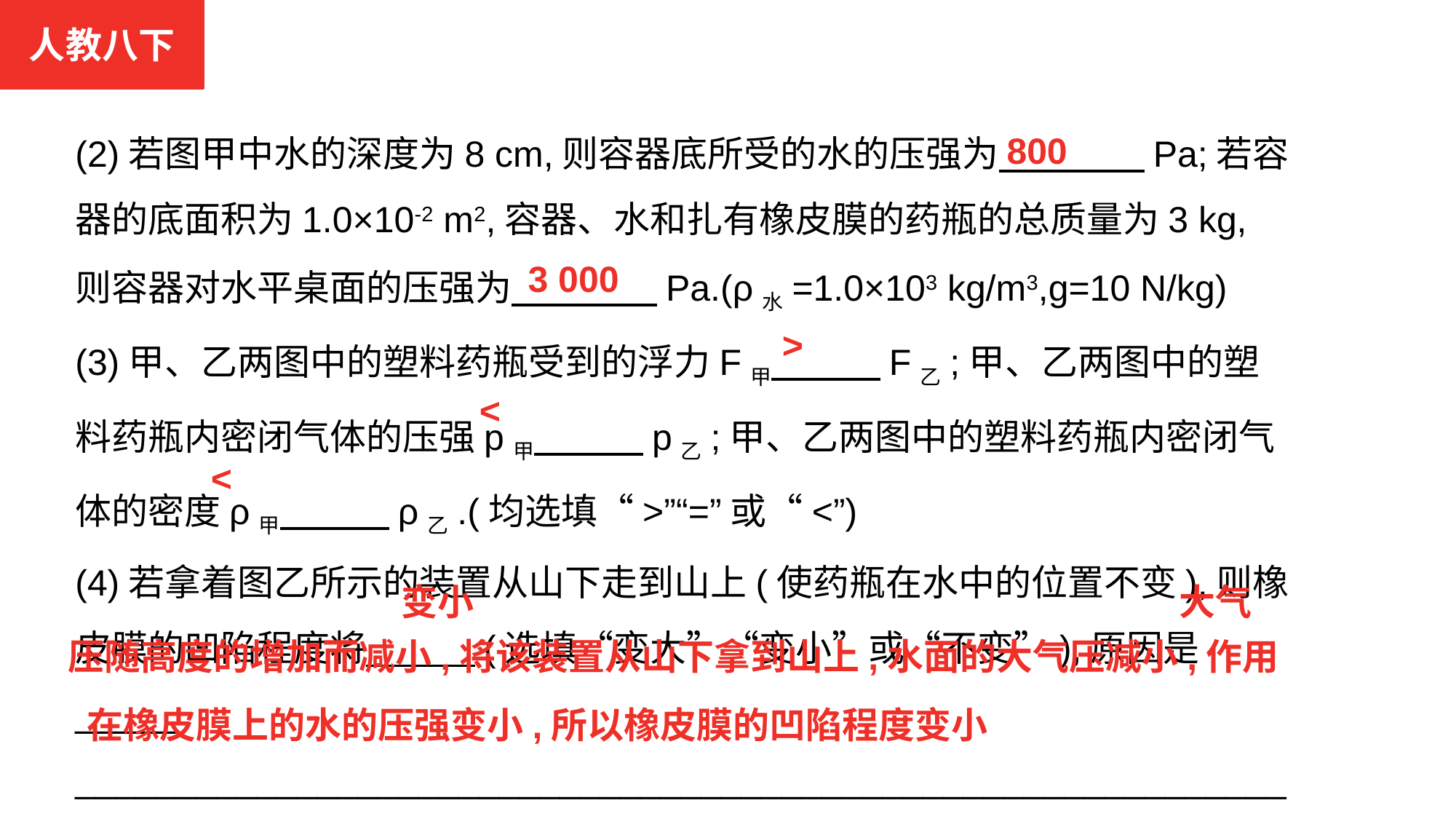

人教八下
(2)若图甲中水的深度为8 cm,则容器底所受的水的压强为　　　　Pa;若容器的底面积为1.0×10-2 m2,容器、水和扎有橡皮膜的药瓶的总质量为3 kg,则容器对水平桌面的压强为　　　　Pa.(ρ水=1.0×103 kg/m3,g=10 N/kg)
(3)甲、乙两图中的塑料药瓶受到的浮力F甲　　　F乙;甲、乙两图中的塑料药瓶内密闭气体的压强p甲　　　p乙;甲、乙两图中的塑料药瓶内密闭气体的密度ρ甲　　　ρ乙.(均选填“>”“=”或“<”)
(4)若拿着图乙所示的装置从山下走到山上(使药瓶在水中的位置不变),则橡皮膜的凹陷程度将　　　(选填“变大”“变小”或“不变”),原因是_____
_______________________________________________________________________________________________________________________________.
 800
 3 000
 >
 <
 <
 变小
 大气
 压随高度的增加而减小,将该装置从山下拿到山上,水面的大气压减小,作用
 在橡皮膜上的水的压强变小,所以橡皮膜的凹陷程度变小